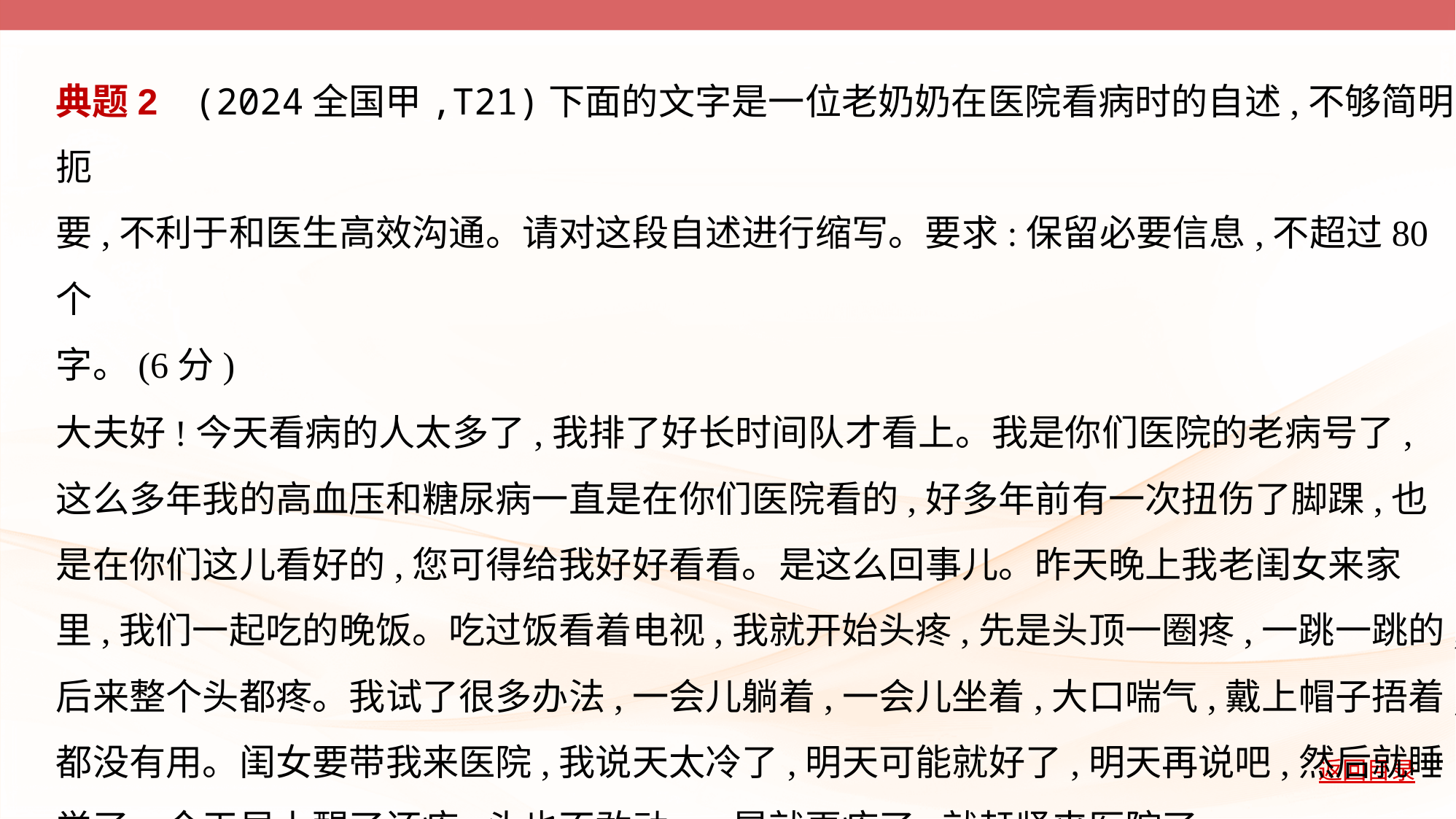

典题2    (2024全国甲,T21)下面的文字是一位老奶奶在医院看病时的自述,不够简明扼
要,不利于和医生高效沟通。请对这段自述进行缩写。要求:保留必要信息,不超过80个
字。(6分)
大夫好!今天看病的人太多了,我排了好长时间队才看上。我是你们医院的老病号了,
这么多年我的高血压和糖尿病一直是在你们医院看的,好多年前有一次扭伤了脚踝,也
是在你们这儿看好的,您可得给我好好看看。是这么回事儿。昨天晚上我老闺女来家
里,我们一起吃的晚饭。吃过饭看着电视,我就开始头疼,先是头顶一圈疼,一跳一跳的,
后来整个头都疼。我试了很多办法,一会儿躺着,一会儿坐着,大口喘气,戴上帽子捂着,
都没有用。闺女要带我来医院,我说天太冷了,明天可能就好了,明天再说吧,然后就睡
觉了。今天早上醒了还疼,头也不敢动,一晃就更疼了,就赶紧来医院了。